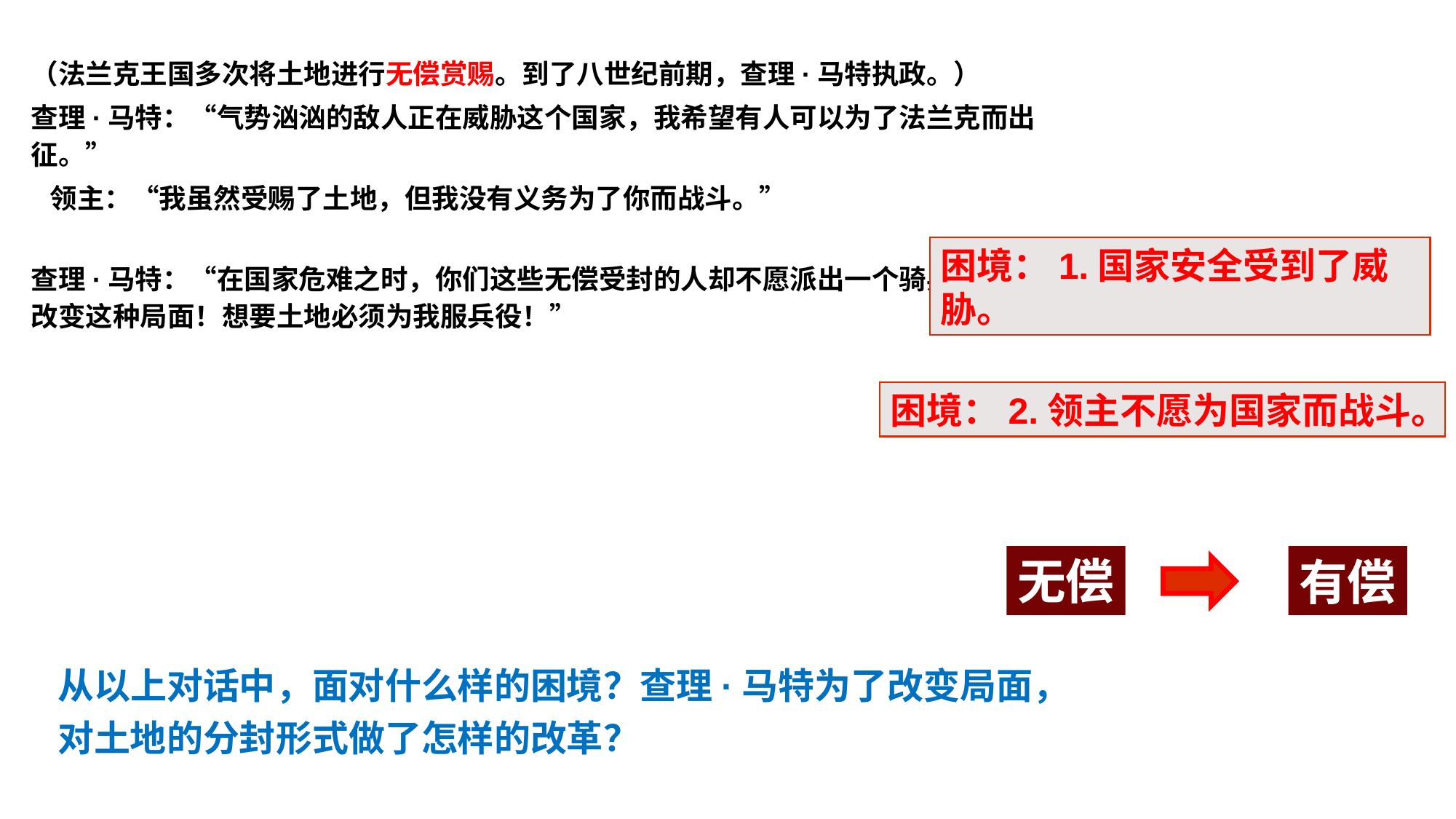

（法兰克王国多次将土地进行无偿赏赐。到了八世纪前期，查理·马特执政。）
查理·马特：“气势汹汹的敌人正在威胁这个国家，我希望有人可以为了法兰克而出征。”
  领主：“我虽然受赐了土地，但我没有义务为了你而战斗。”

查理·马特：“在国家危难之时，你们这些无偿受封的人却不愿派出一个骑兵。我要改变这种局面！想要土地必须为我服兵役！”
困境：1.国家安全受到了威胁。
困境：2.领主不愿为国家而战斗。
无偿
有偿

从以上对话中，面对什么样的困境？查理·马特为了改变局面，对土地的分封形式做了怎样的改革？